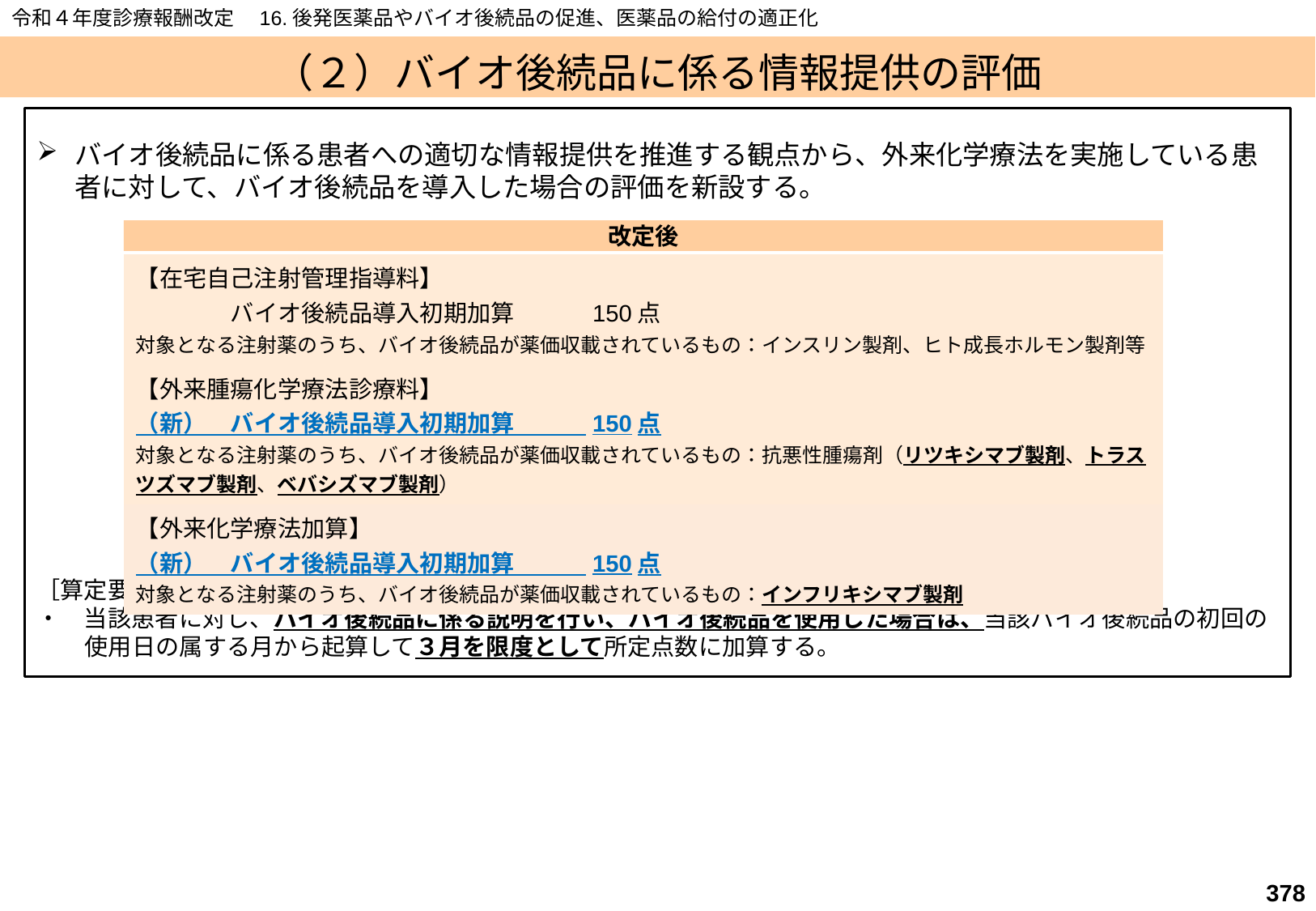

令和４年度診療報酬改定　16.後発医薬品やバイオ後続品の促進、医薬品の給付の適正化
# （２）バイオ後続品に係る情報提供の評価

バイオ後続品に係る患者への適切な情報提供を推進する観点から、外来化学療法を実施している患者に対して、バイオ後続品を導入した場合の評価を新設する。

［算定要件］
・　当該患者に対し、バイオ後続品に係る説明を行い、バイオ後続品を使用した場合は、当該バイオ後続品の初回の使用日の属する月から起算して３月を限度として所定点数に加算する。

改定後
| 【在宅自己注射管理指導料】 　　　　バイオ後続品導入初期加算　　　150点 対象となる注射薬のうち、バイオ後続品が薬価収載されているもの：インスリン製剤、ヒト成長ホルモン製剤等 |
| --- |
| 【外来腫瘍化学療法診療料】 （新）　バイオ後続品導入初期加算　　　150点 対象となる注射薬のうち、バイオ後続品が薬価収載されているもの：抗悪性腫瘍剤（リツキシマブ製剤、トラスツズマブ製剤、ベバシズマブ製剤） |
| 【外来化学療法加算】 （新）　バイオ後続品導入初期加算　　　150点 対象となる注射薬のうち、バイオ後続品が薬価収載されているもの：インフリキシマブ製剤 |